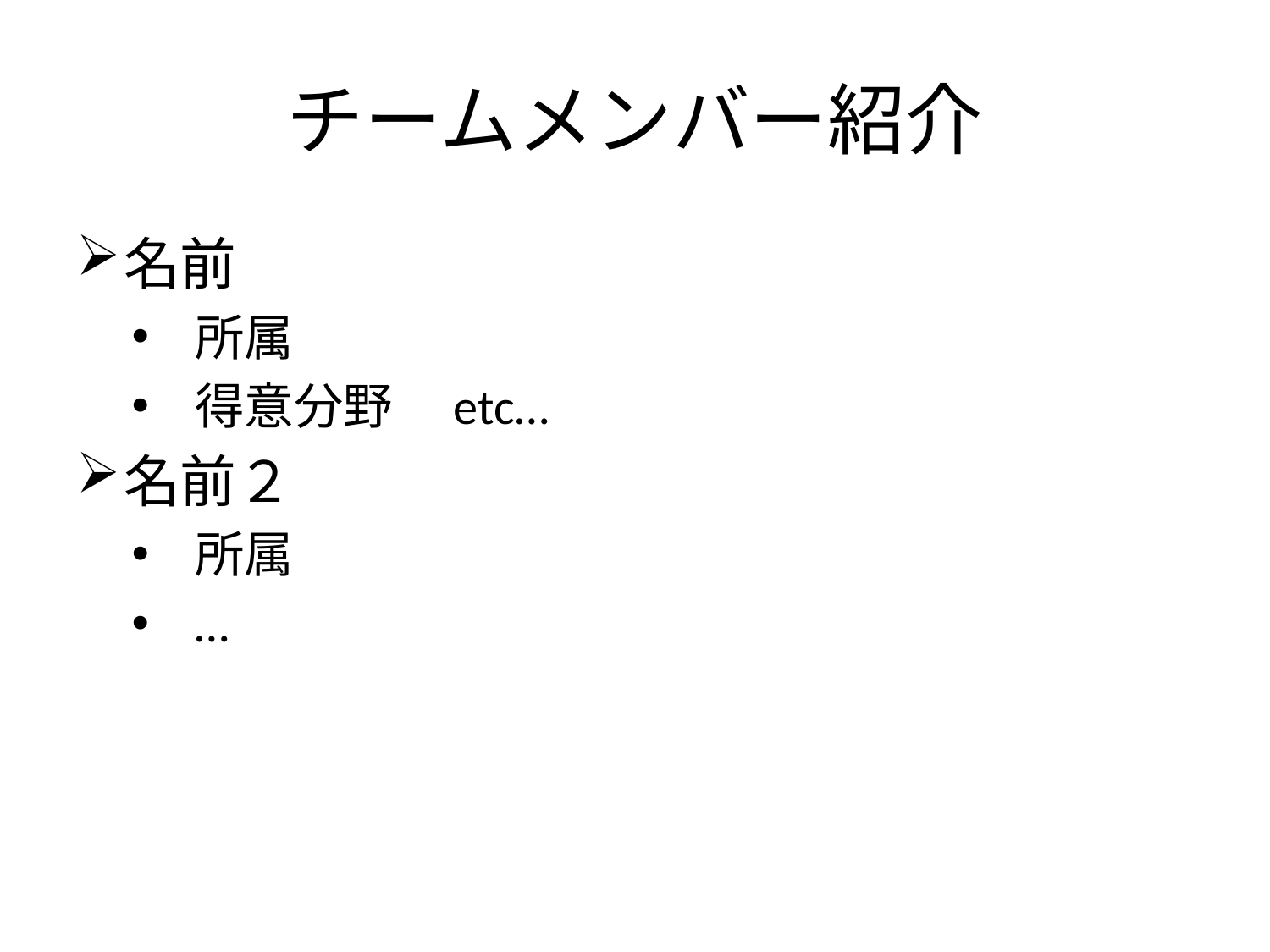

# チームメンバー紹介
名前
所属
得意分野　etc…
名前２
所属
…